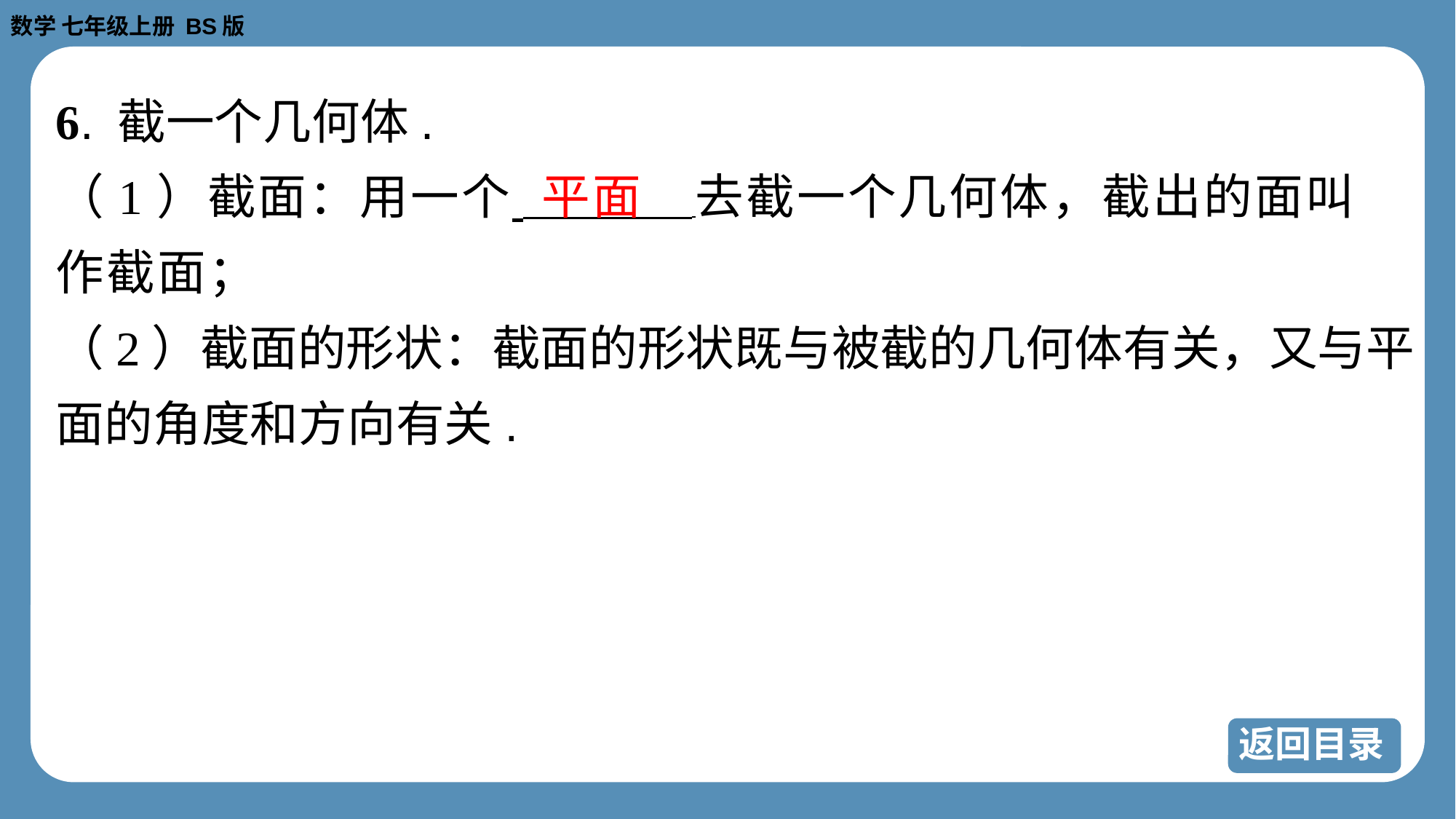

6. 截一个几何体.
（1）截面：用一个                           去截一个几何体，截出的面叫
作截面；
（2）截面的形状：截面的形状既与被截的几何体有关，又与平
面的角度和方向有关.
平面